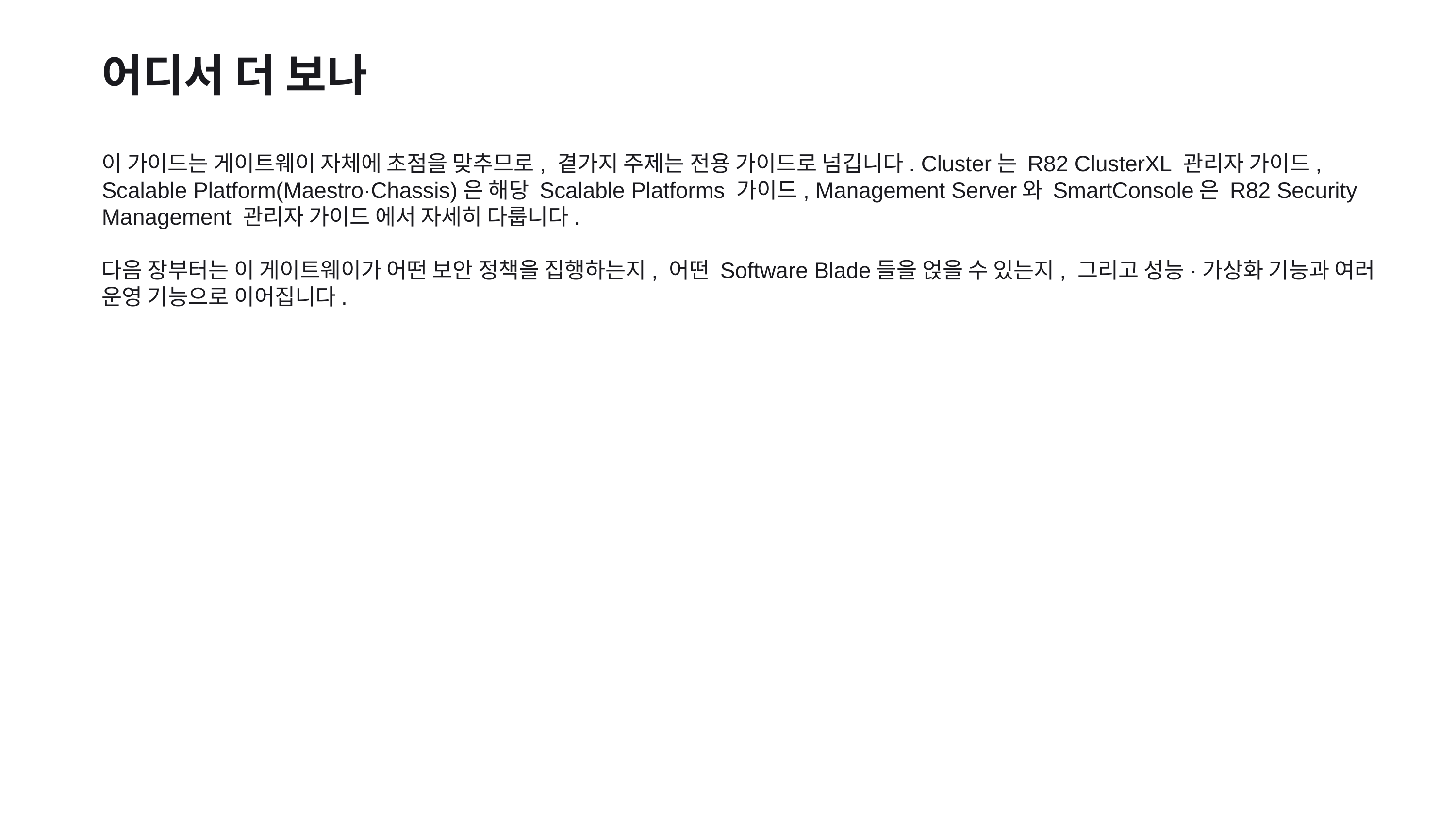

어디서 더 보나
이 가이드는 게이트웨이 자체에 초점을 맞추므로, 곁가지 주제는 전용 가이드로 넘깁니다. Cluster는 R82 ClusterXL 관리자 가이드, Scalable Platform(Maestro·Chassis)은 해당 Scalable Platforms 가이드, Management Server와 SmartConsole은 R82 Security Management 관리자 가이드 에서 자세히 다룹니다.

다음 장부터는 이 게이트웨이가 어떤 보안 정책을 집행하는지, 어떤 Software Blade들을 얹을 수 있는지, 그리고 성능·가상화 기능과 여러 운영 기능으로 이어집니다.